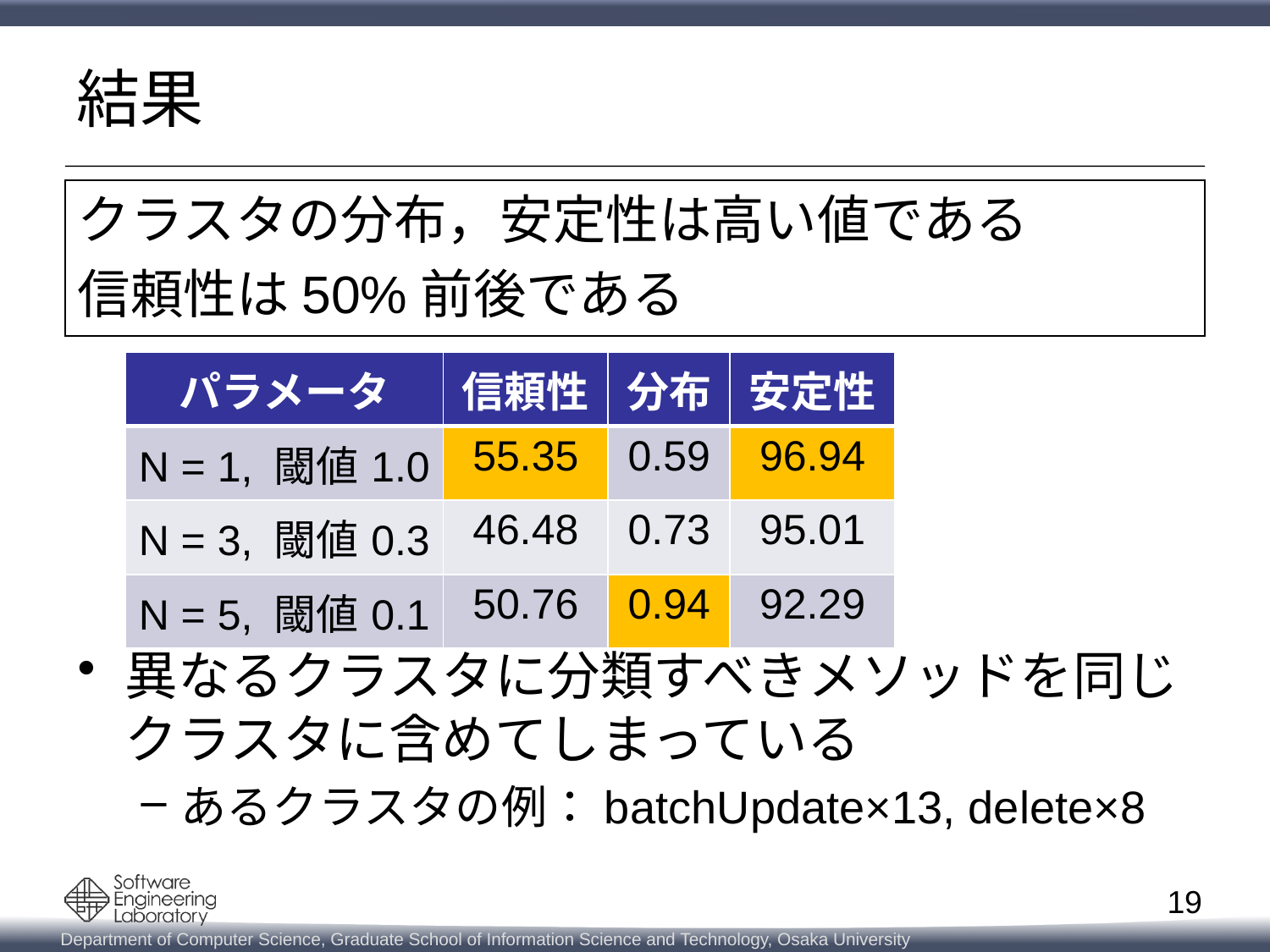

# 結果
クラスタの分布，安定性は高い値である
信頼性は50%前後である
| パラメータ | 信頼性 | 分布 | 安定性 |
| --- | --- | --- | --- |
| N = 1, 閾値1.0 | 55.35 | 0.59 | 96.94 |
| N = 3, 閾値0.3 | 46.48 | 0.73 | 95.01 |
| N = 5, 閾値0.1 | 50.76 | 0.94 | 92.29 |
異なるクラスタに分類すべきメソッドを同じクラスタに含めてしまっている
あるクラスタの例：batchUpdate×13, delete×8
19